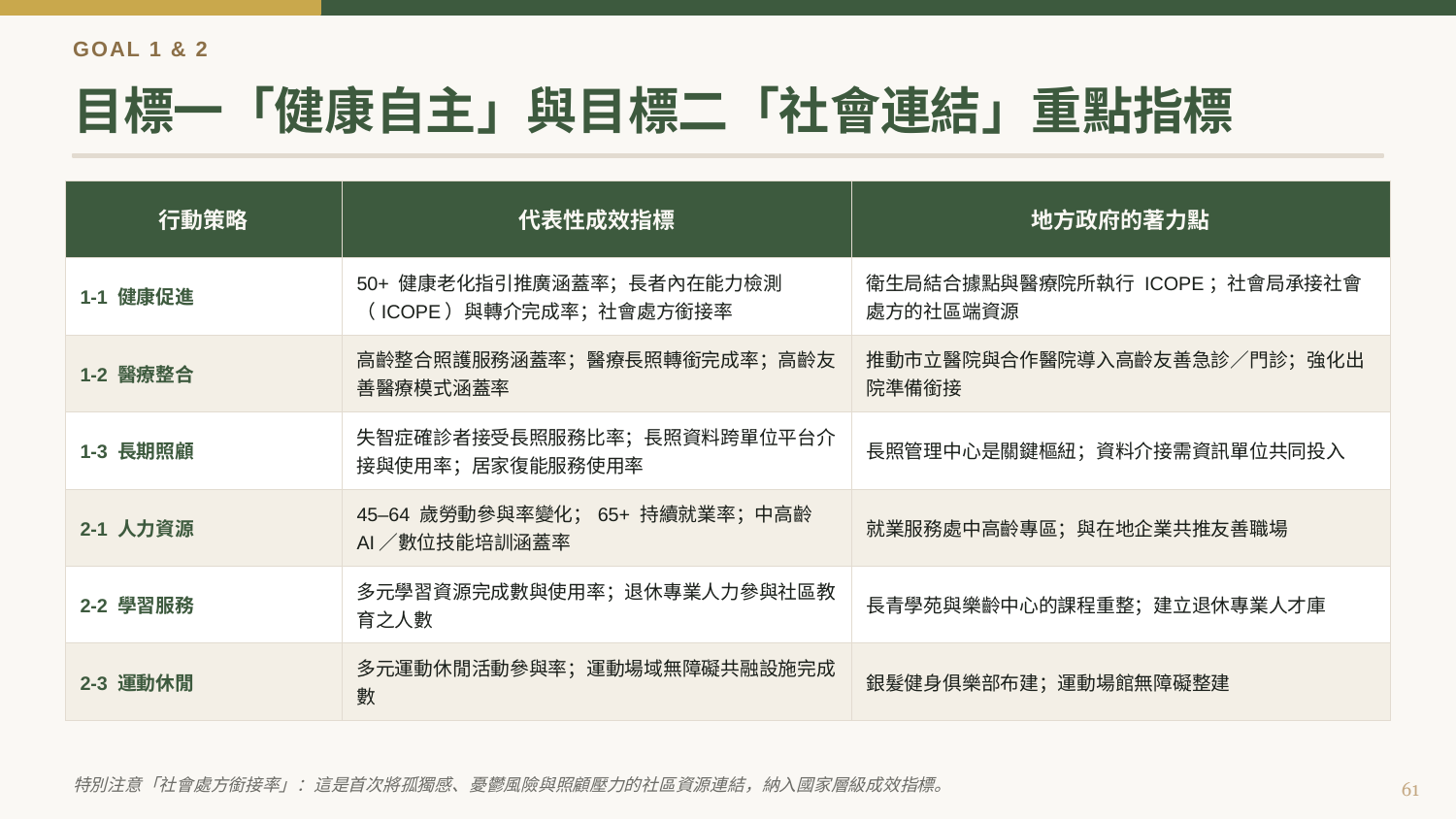

GOAL 1 & 2
目標一「健康自主」與目標二「社會連結」重點指標

| 行動策略 | 代表性成效指標 | 地方政府的著力點 |
| --- | --- | --- |
| 1-1 健康促進 | 50+ 健康老化指引推廣涵蓋率；長者內在能力檢測（ICOPE）與轉介完成率；社會處方銜接率 | 衛生局結合據點與醫療院所執行 ICOPE；社會局承接社會處方的社區端資源 |
| 1-2 醫療整合 | 高齡整合照護服務涵蓋率；醫療長照轉銜完成率；高齡友善醫療模式涵蓋率 | 推動市立醫院與合作醫院導入高齡友善急診／門診；強化出院準備銜接 |
| 1-3 長期照顧 | 失智症確診者接受長照服務比率；長照資料跨單位平台介接與使用率；居家復能服務使用率 | 長照管理中心是關鍵樞紐；資料介接需資訊單位共同投入 |
| 2-1 人力資源 | 45–64 歲勞動參與率變化；65+ 持續就業率；中高齡 AI／數位技能培訓涵蓋率 | 就業服務處中高齡專區；與在地企業共推友善職場 |
| 2-2 學習服務 | 多元學習資源完成數與使用率；退休專業人力參與社區教育之人數 | 長青學苑與樂齡中心的課程重整；建立退休專業人才庫 |
| 2-3 運動休閒 | 多元運動休閒活動參與率；運動場域無障礙共融設施完成數 | 銀髮健身俱樂部布建；運動場館無障礙整建 |
特別注意「社會處方銜接率」：這是首次將孤獨感、憂鬱風險與照顧壓力的社區資源連結，納入國家層級成效指標。
61